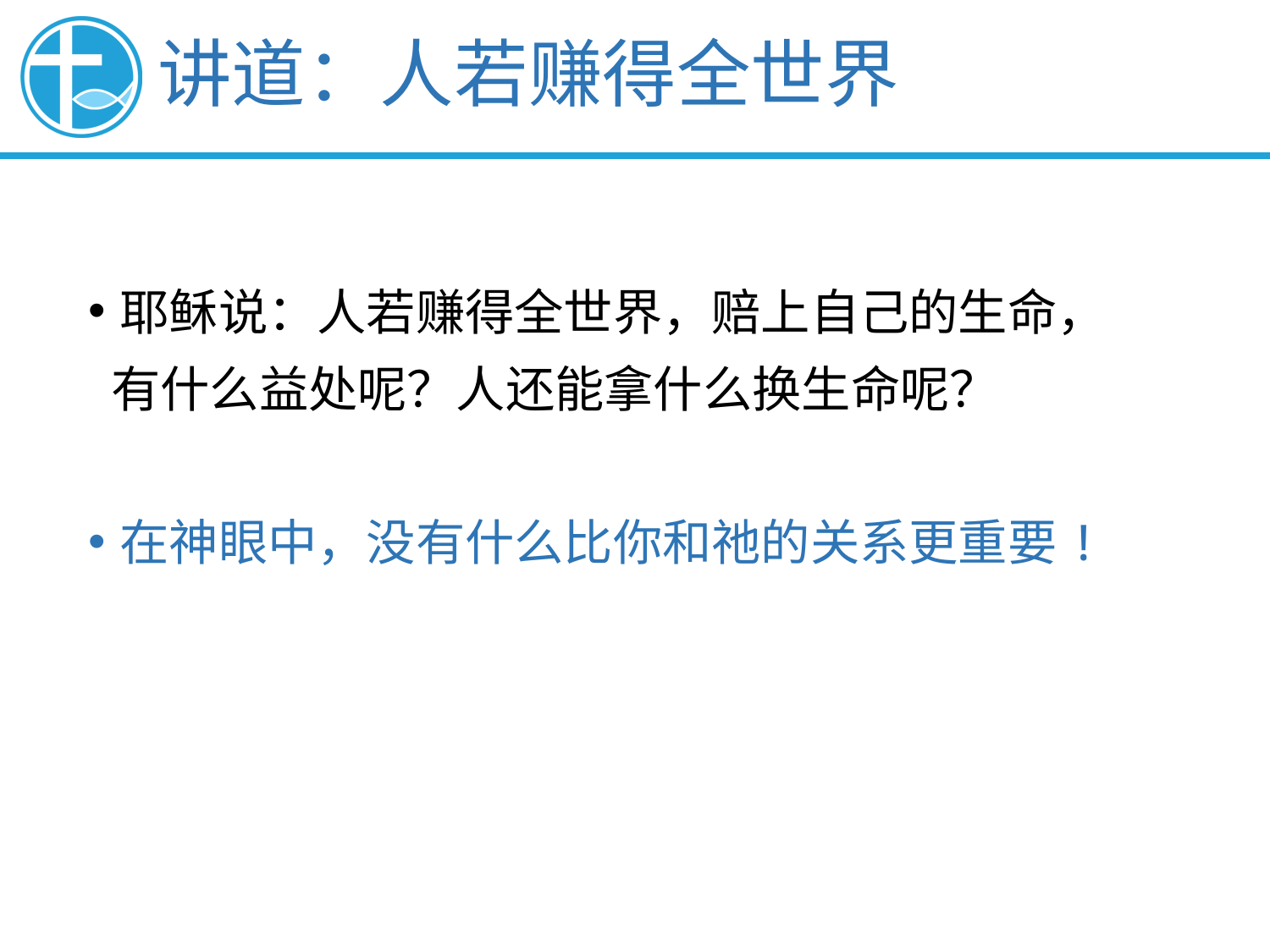

讲道：人若赚得全世界
耶稣说：人若赚得全世界，赔上自己的生命，
 有什么益处呢？人还能拿什么换生命呢？

在神眼中，没有什么比你和祂的关系更重要!